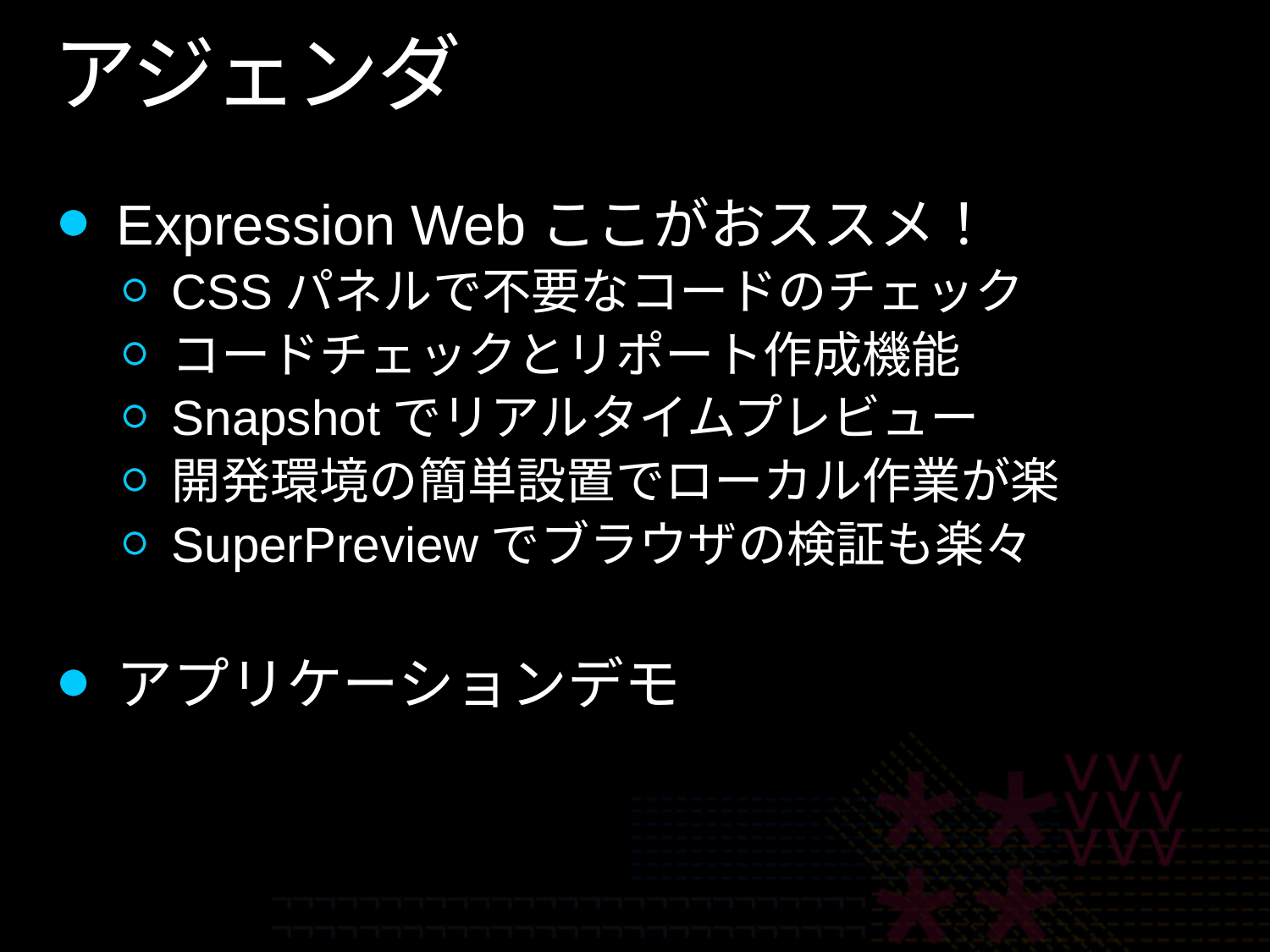

# アジェンダ
Expression Webここがおススメ！
CSSパネルで不要なコードのチェック
コードチェックとリポート作成機能
Snapshotでリアルタイムプレビュー
開発環境の簡単設置でローカル作業が楽
SuperPreviewでブラウザの検証も楽々

アプリケーションデモ